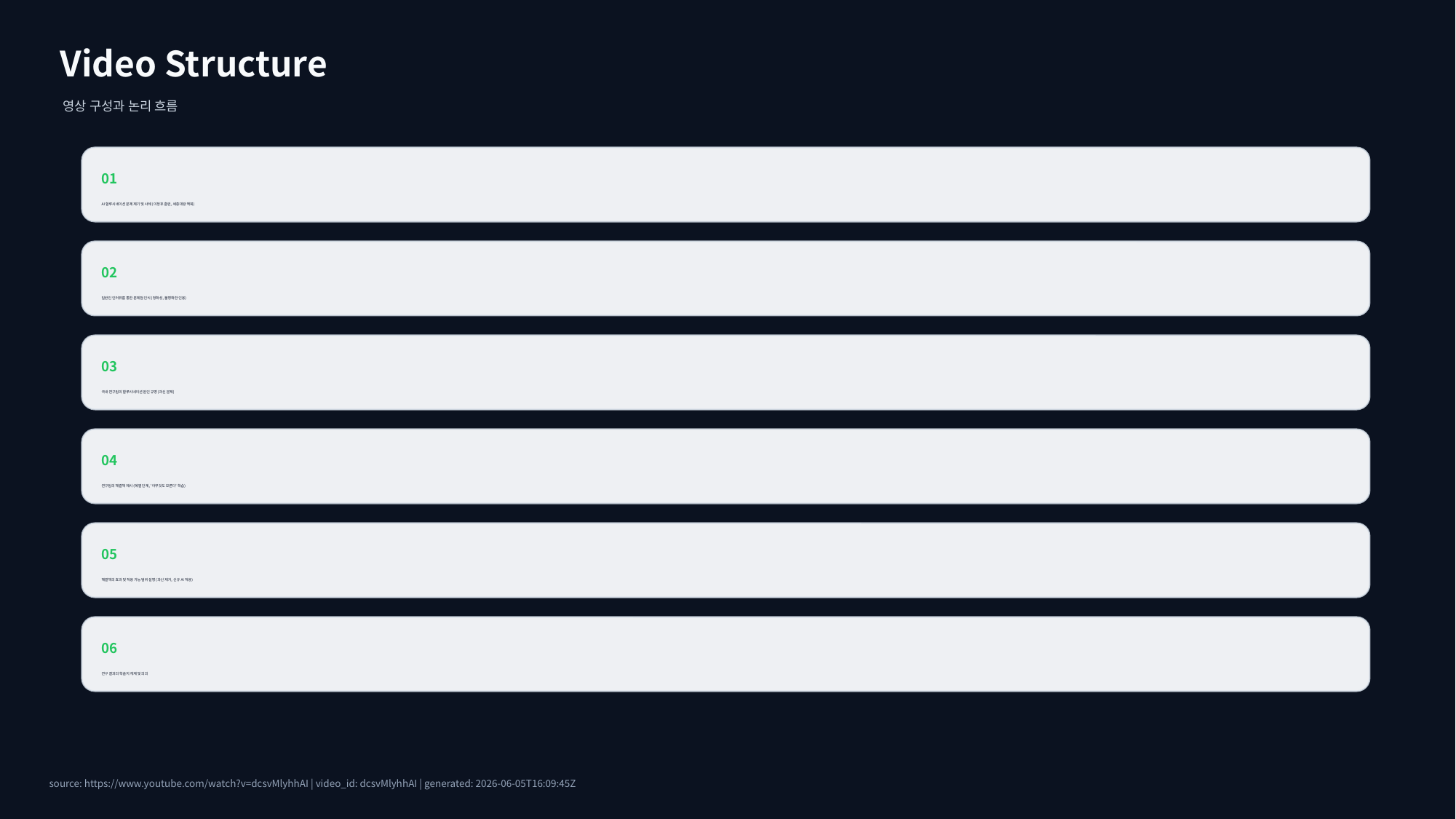

Video Structure
영상 구성과 논리 흐름

01
AI 할루시네이션 문제 제기 및 사례 (이정후 홈런, 세종대왕 맥북)

02
일반인 인터뷰를 통한 문제점 인식 (정확성, 불명확한 인용)

03
국내 연구팀의 할루시네이션 원인 규명 (과신 문제)

04
연구팀의 해결책 제시 (예열 단계, '아무것도 모른다' 학습)

05
해결책의 효과 및 적용 가능 범위 설명 (과신 제거, 신규 AI 적용)

06
연구 결과의 학술지 게재 및 의의
source: https://www.youtube.com/watch?v=dcsvMlyhhAI | video_id: dcsvMlyhhAI | generated: 2026-06-05T16:09:45Z